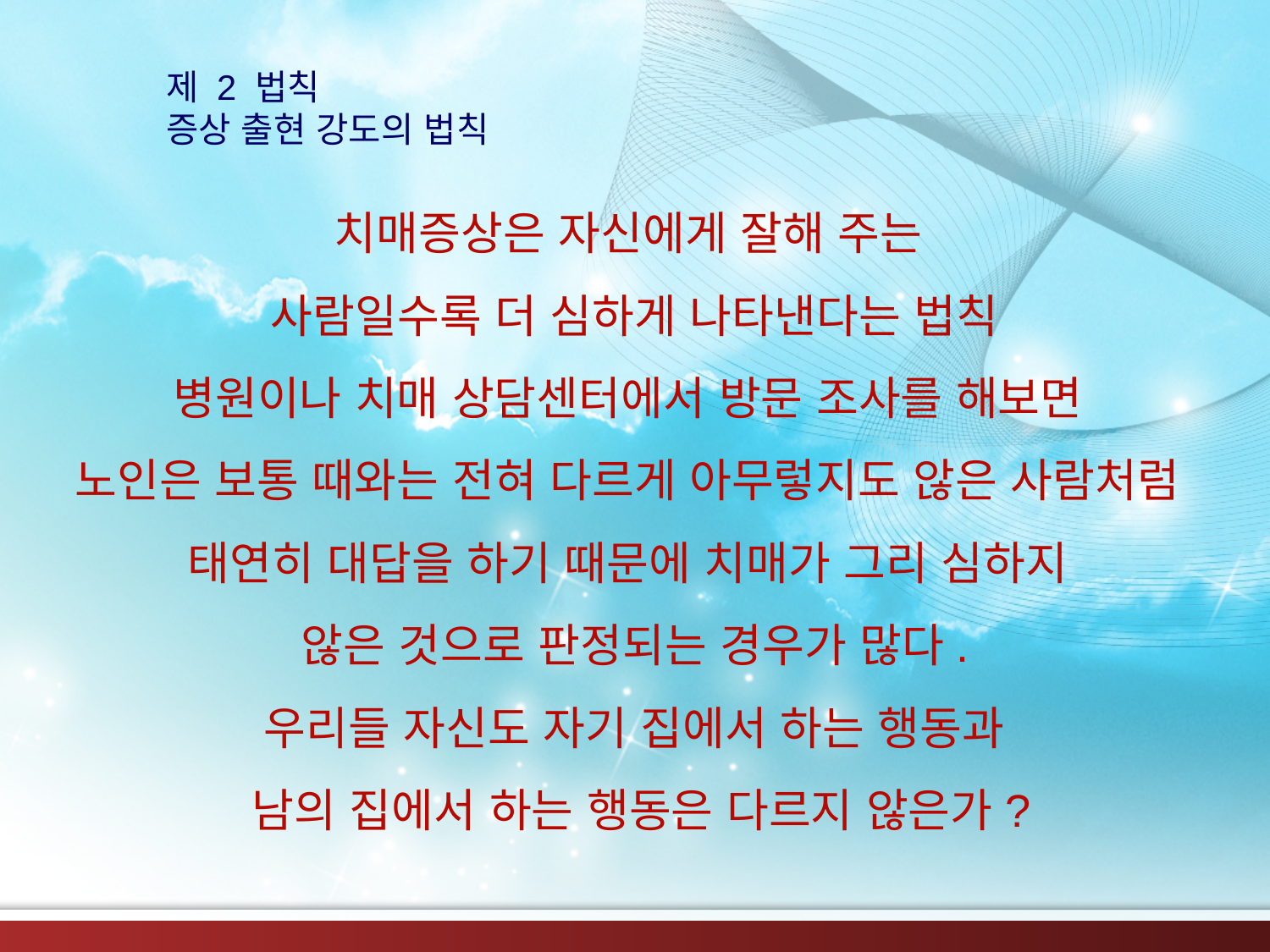

제 2 법칙
증상 출현 강도의 법칙
# 치매증상은 자신에게 잘해 주는 사람일수록 더 심하게 나타낸다는 법칙 병원이나 치매 상담센터에서 방문 조사를 해보면 노인은 보통 때와는 전혀 다르게 아무렇지도 않은 사람처럼 태연히 대답을 하기 때문에 치매가 그리 심하지 않은 것으로 판정되는 경우가 많다. 우리들 자신도 자기 집에서 하는 행동과 남의 집에서 하는 행동은 다르지 않은가?